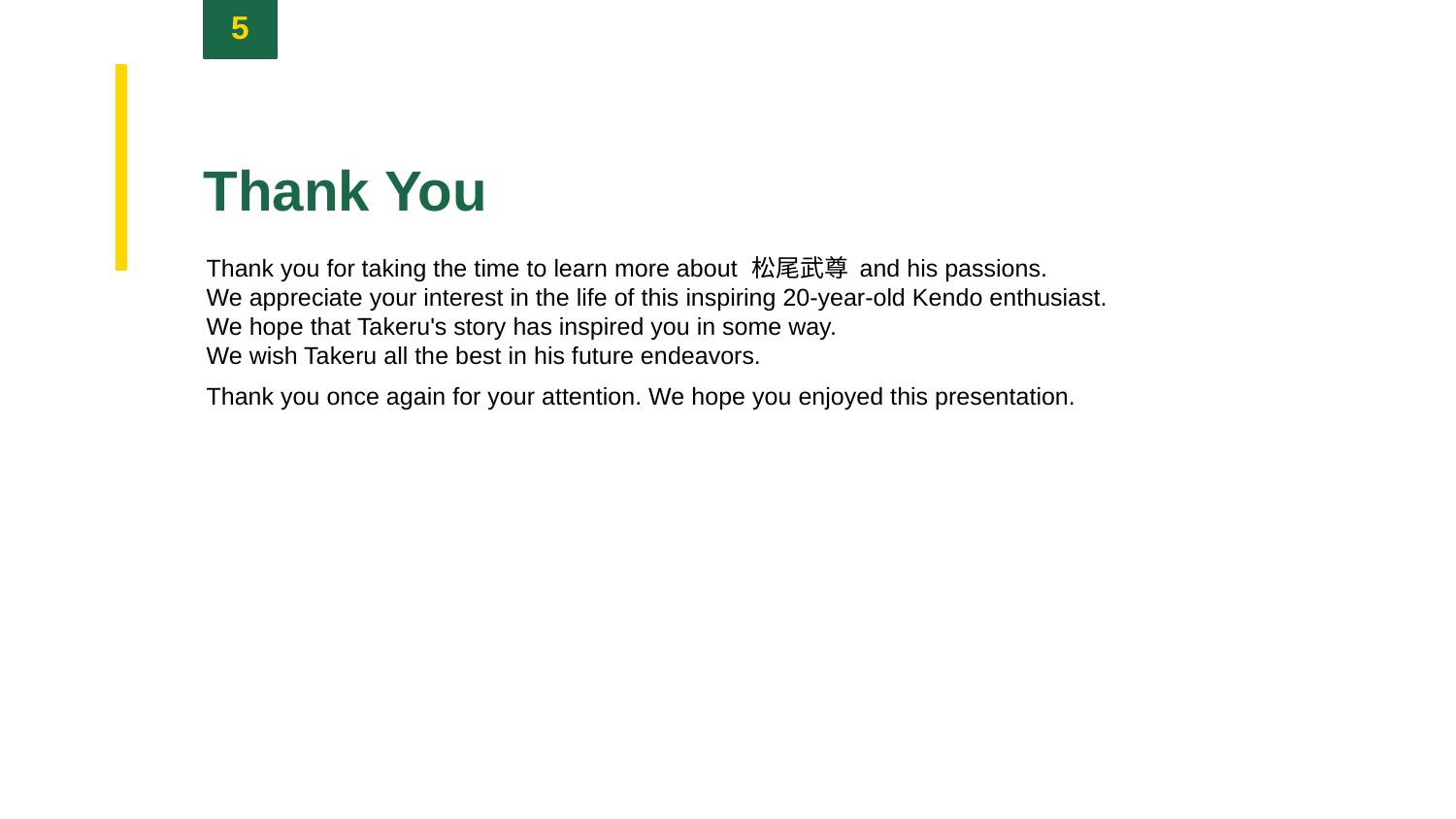

5

Thank You
Thank you for taking the time to learn more about 松尾武尊 and his passions.
We appreciate your interest in the life of this inspiring 20-year-old Kendo enthusiast.
We hope that Takeru's story has inspired you in some way.
We wish Takeru all the best in his future endeavors.
Thank you once again for your attention. We hope you enjoyed this presentation.